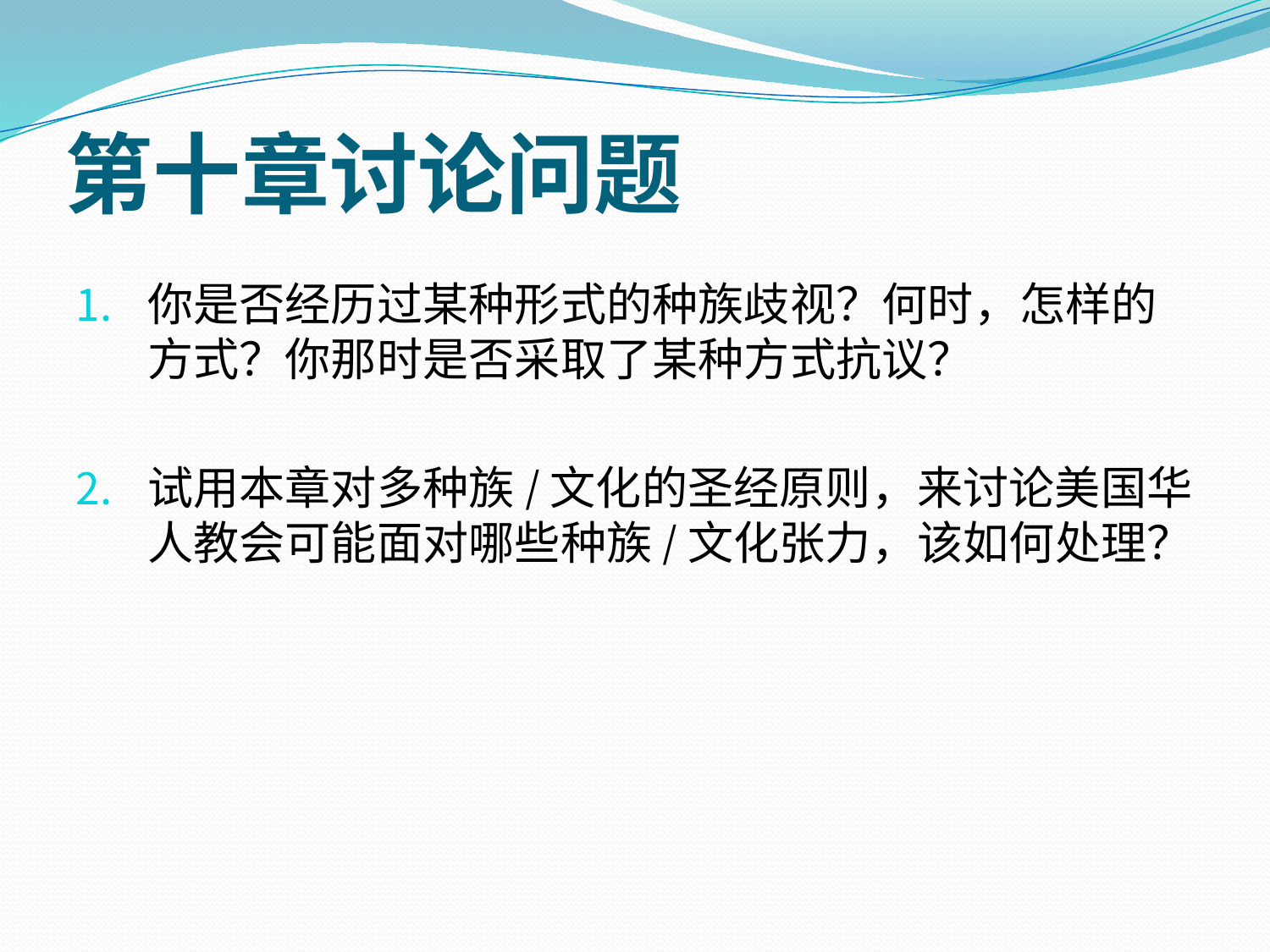

# 第十章讨论问题
你是否经历过某种形式的种族歧视？何时，怎样的方式？你那时是否采取了某种方式抗议？

试用本章对多种族/文化的圣经原则，来讨论美国华人教会可能面对哪些种族/文化张力，该如何处理？